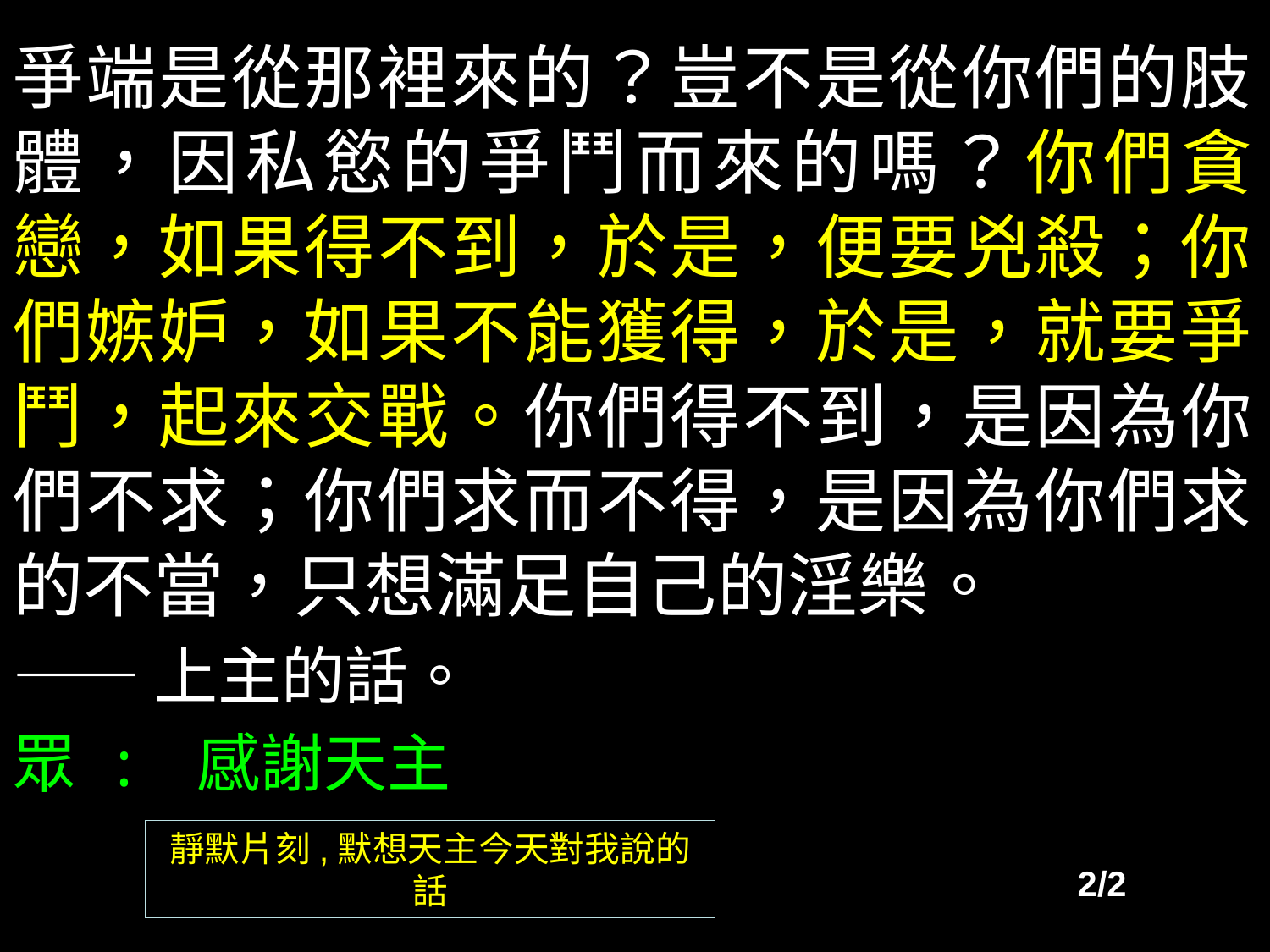

爭端是從那裡來的？豈不是從你們的肢體，因私慾的爭鬥而來的嗎？你們貪戀，如果得不到，於是，便要兇殺；你們嫉妒，如果不能獲得，於是，就要爭鬥，起來交戰。你們得不到，是因為你們不求；你們求而不得，是因為你們求的不當，只想滿足自己的淫樂。
——上主的話。
眾 : 感謝天主

靜默片刻,默想天主今天對我說的話
2/2